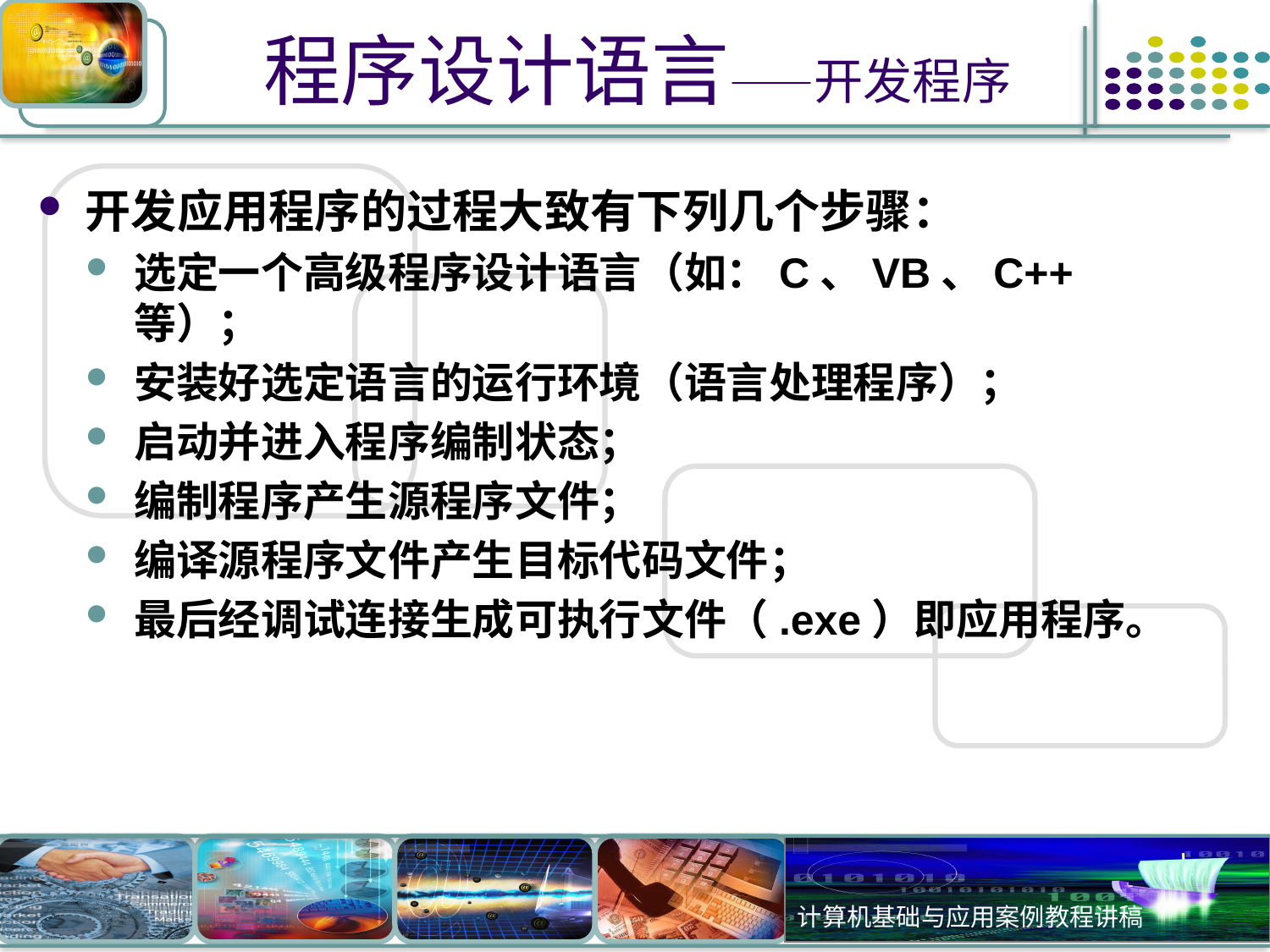

# 程序设计语言——开发程序
开发应用程序的过程大致有下列几个步骤：
选定一个高级程序设计语言（如：C、VB、C++等）；
安装好选定语言的运行环境（语言处理程序）；
启动并进入程序编制状态；
编制程序产生源程序文件；
编译源程序文件产生目标代码文件；
最后经调试连接生成可执行文件（.exe）即应用程序。